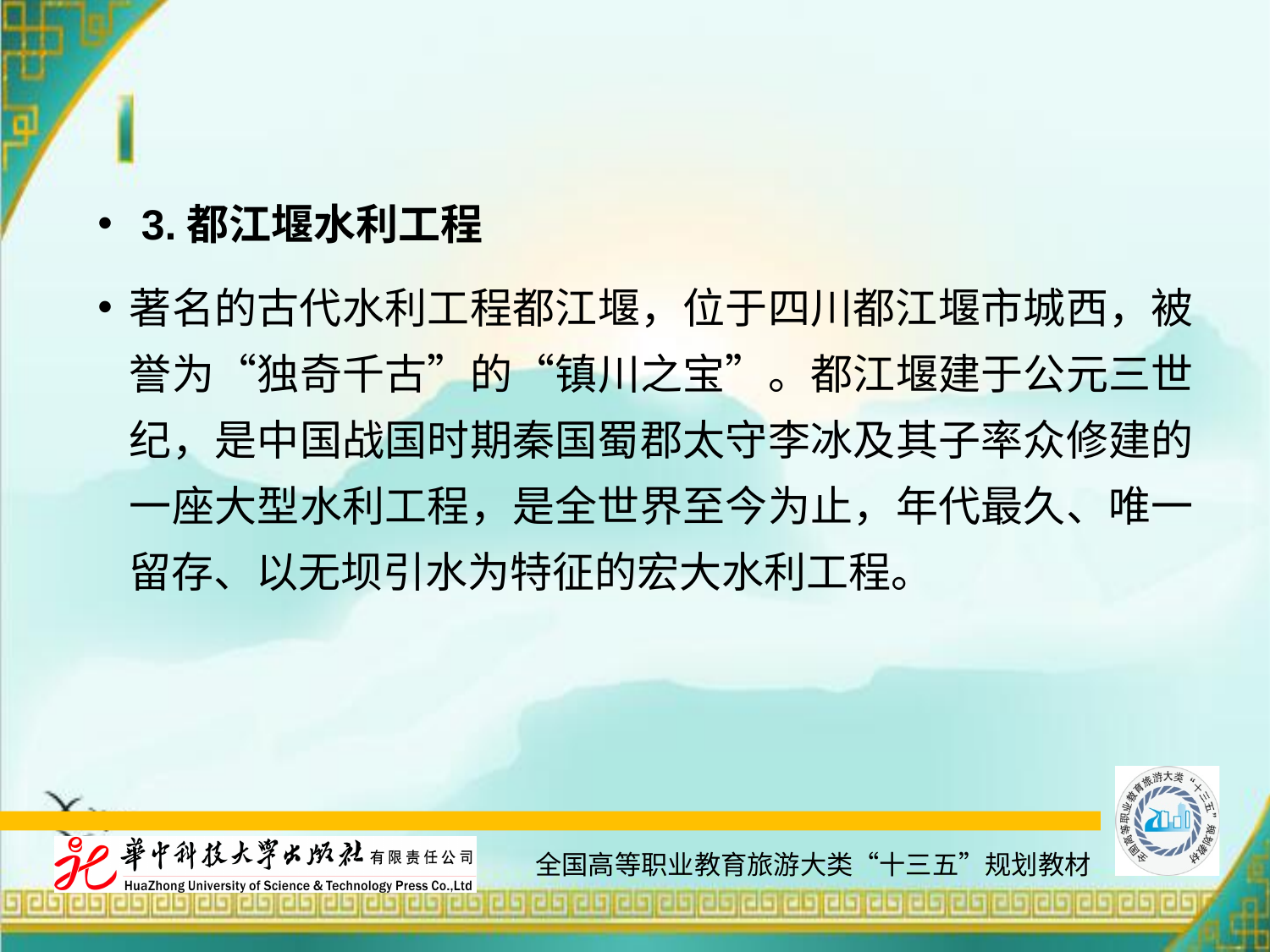

#
 3.都江堰水利工程
著名的古代水利工程都江堰，位于四川都江堰市城西，被誉为“独奇千古”的“镇川之宝”。都江堰建于公元三世纪，是中国战国时期秦国蜀郡太守李冰及其子率众修建的一座大型水利工程，是全世界至今为止，年代最久、唯一留存、以无坝引水为特征的宏大水利工程。